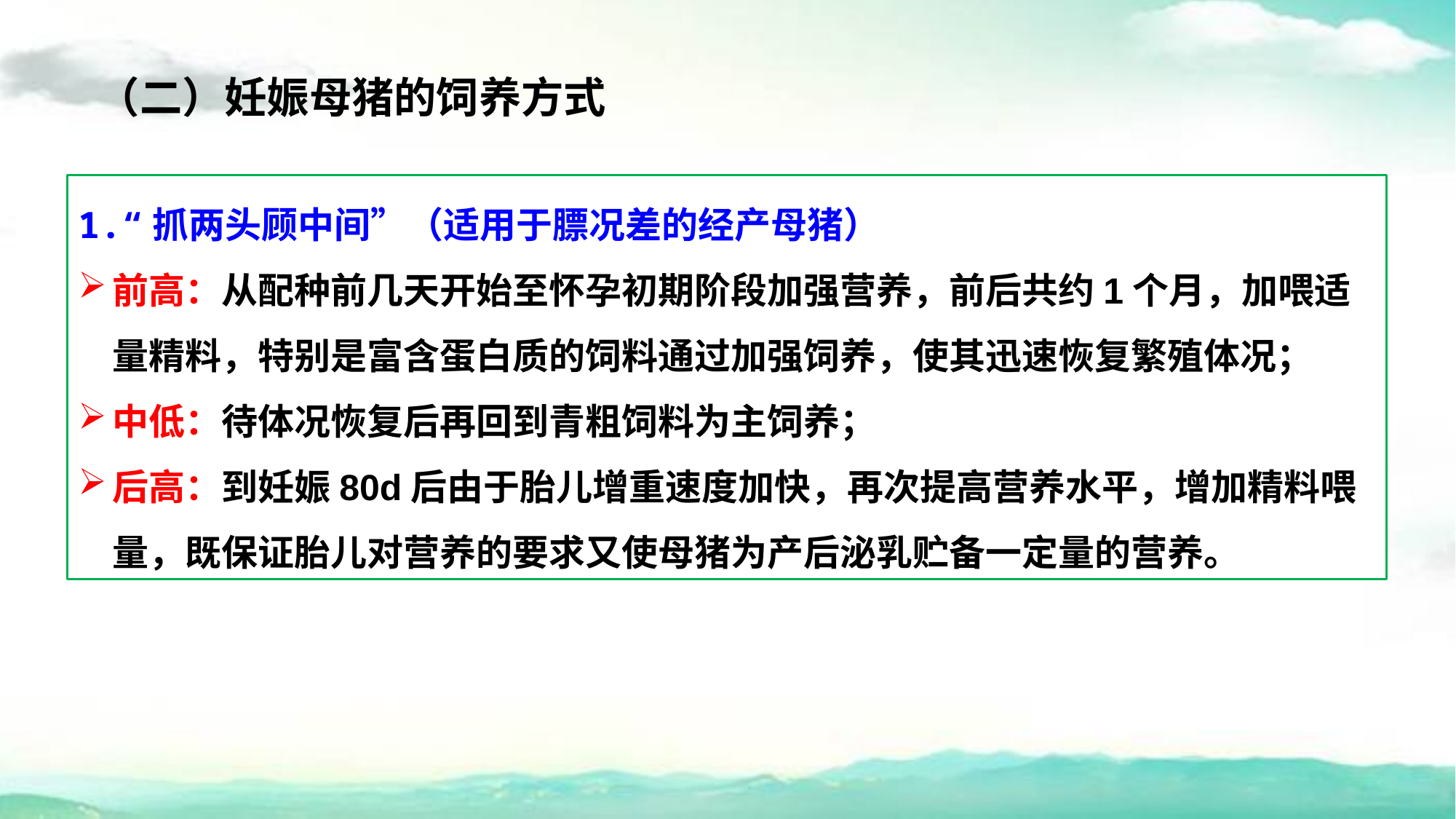

（二）妊娠母猪的饲养方式
1.“抓两头顾中间”（适用于膘况差的经产母猪）
前高：从配种前几天开始至怀孕初期阶段加强营养，前后共约1个月，加喂适量精料，特别是富含蛋白质的饲料通过加强饲养，使其迅速恢复繁殖体况；
中低：待体况恢复后再回到青粗饲料为主饲养；
后高：到妊娠80d后由于胎儿增重速度加快，再次提高营养水平，增加精料喂量，既保证胎儿对营养的要求又使母猪为产后泌乳贮备一定量的营养。